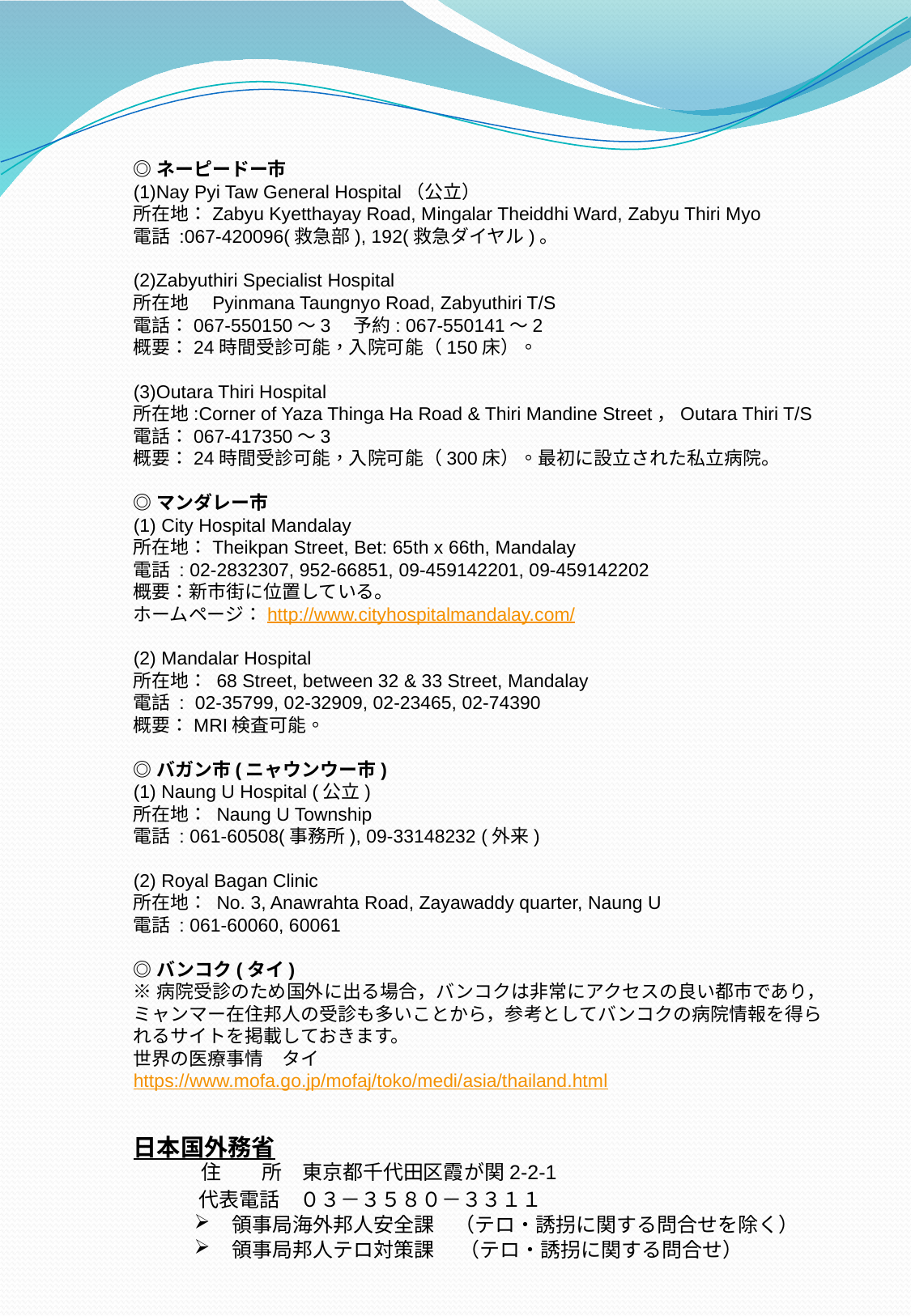

◎ネーピードー市
(1)Nay Pyi Taw General Hospital（公立）
所在地：Zabyu Kyetthayay Road, Mingalar Theiddhi Ward, Zabyu Thiri Myo
電話 :067-420096(救急部), 192(救急ダイヤル)。

(2)Zabyuthiri Specialist Hospital
所在地　Pyinmana Taungnyo Road, Zabyuthiri T/S
電話：067-550150～3　予約: 067-550141～2
概要：24時間受診可能，入院可能（150床）。

(3)Outara Thiri Hospital
所在地:Corner of Yaza Thinga Ha Road & Thiri Mandine Street，Outara Thiri T/S
電話：067-417350～3
概要：24時間受診可能，入院可能（300床）。最初に設立された私立病院。

◎マンダレー市
(1) City Hospital Mandalay
所在地：Theikpan Street, Bet: 65th x 66th, Mandalay
電話 : 02-2832307, 952-66851, 09-459142201, 09-459142202
概要：新市街に位置している。
ホームページ：http://www.cityhospitalmandalay.com/

(2) Mandalar Hospital
所在地： 68 Street, between 32 & 33 Street, Mandalay
電話 :  02-35799, 02-32909, 02-23465, 02-74390
概要：MRI検査可能。

◎バガン市(ニャウンウー市)
(1) Naung U Hospital (公立)
所在地： Naung U Township
電話 : 061-60508(事務所), 09-33148232 (外来)

(2) Royal Bagan Clinic
所在地： No. 3, Anawrahta Road, Zayawaddy quarter, Naung U
電話 : 061-60060, 60061

◎バンコク(タイ)
※病院受診のため国外に出る場合，バンコクは非常にアクセスの良い都市であり，ミャンマー在住邦人の受診も多いことから，参考としてバンコクの病院情報を得られるサイトを掲載しておきます。
世界の医療事情　タイ
https://www.mofa.go.jp/mofaj/toko/medi/asia/thailand.html

日本国外務省
　　 住　　所　東京都千代田区霞が関2-2-1
　　 　代表電話　０３－３５８０－３３１１
領事局海外邦人安全課　（テロ・誘拐に関する問合せを除く）
領事局邦人テロ対策課　 （テロ・誘拐に関する問合せ）